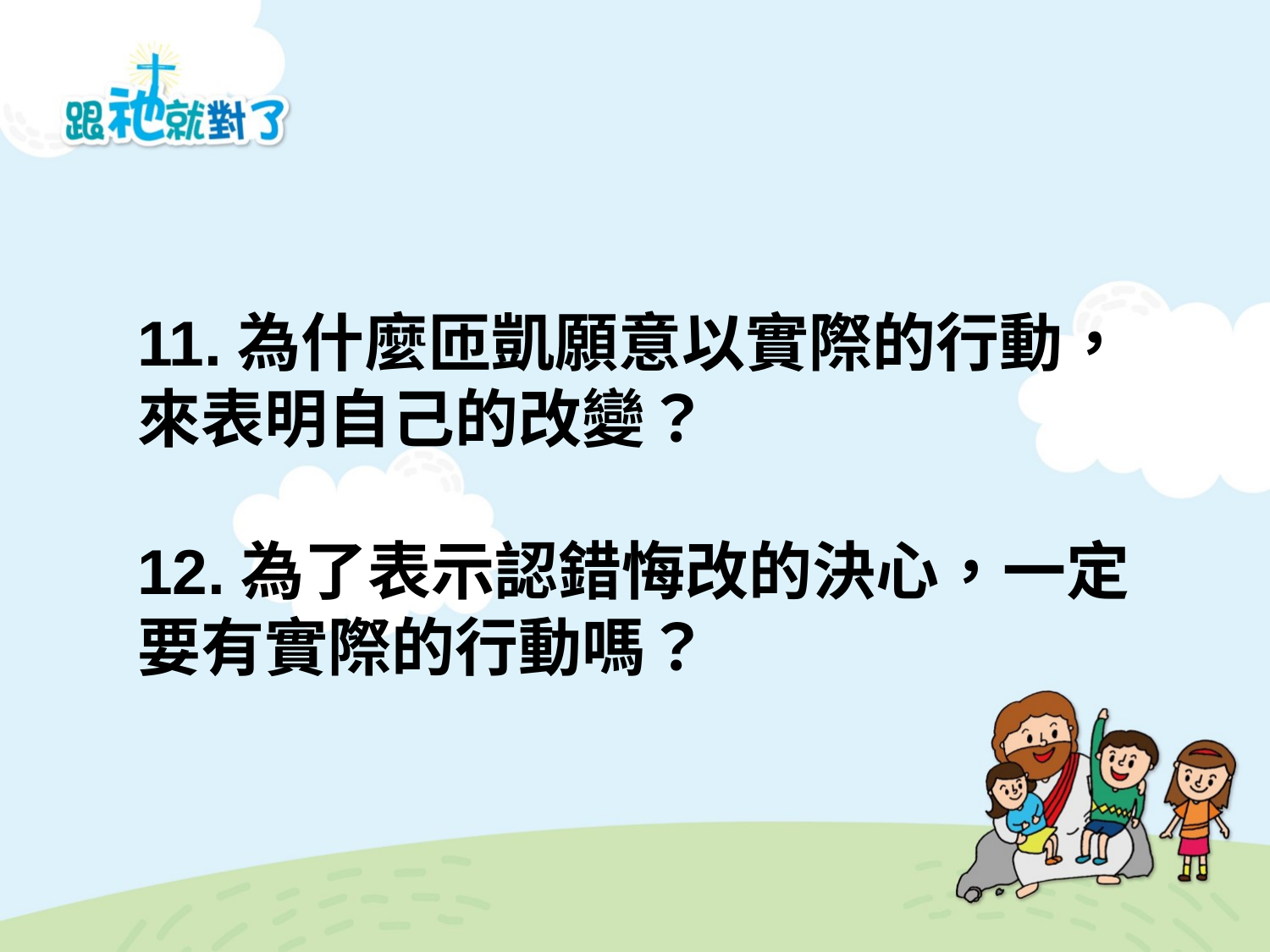

11.為什麼匝凱願意以實際的行動，來表明自己的改變？

12.為了表示認錯悔改的決心，一定要有實際的行動嗎？